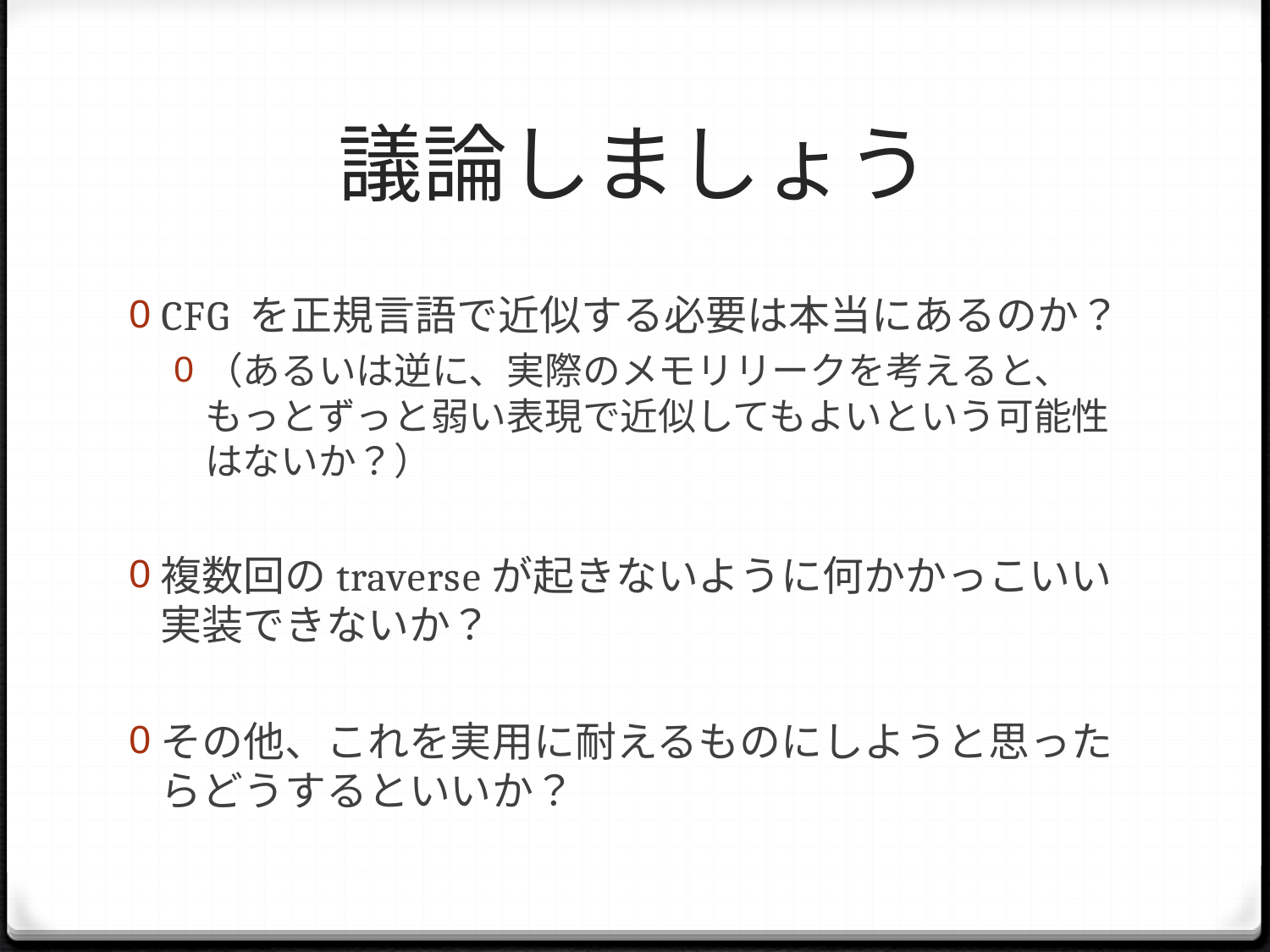

# 議論しましょう
CFG を正規言語で近似する必要は本当にあるのか？
（あるいは逆に、実際のメモリリークを考えると、もっとずっと弱い表現で近似してもよいという可能性はないか？）

複数回のtraverseが起きないように何かかっこいい実装できないか？

その他、これを実用に耐えるものにしようと思ったらどうするといいか？